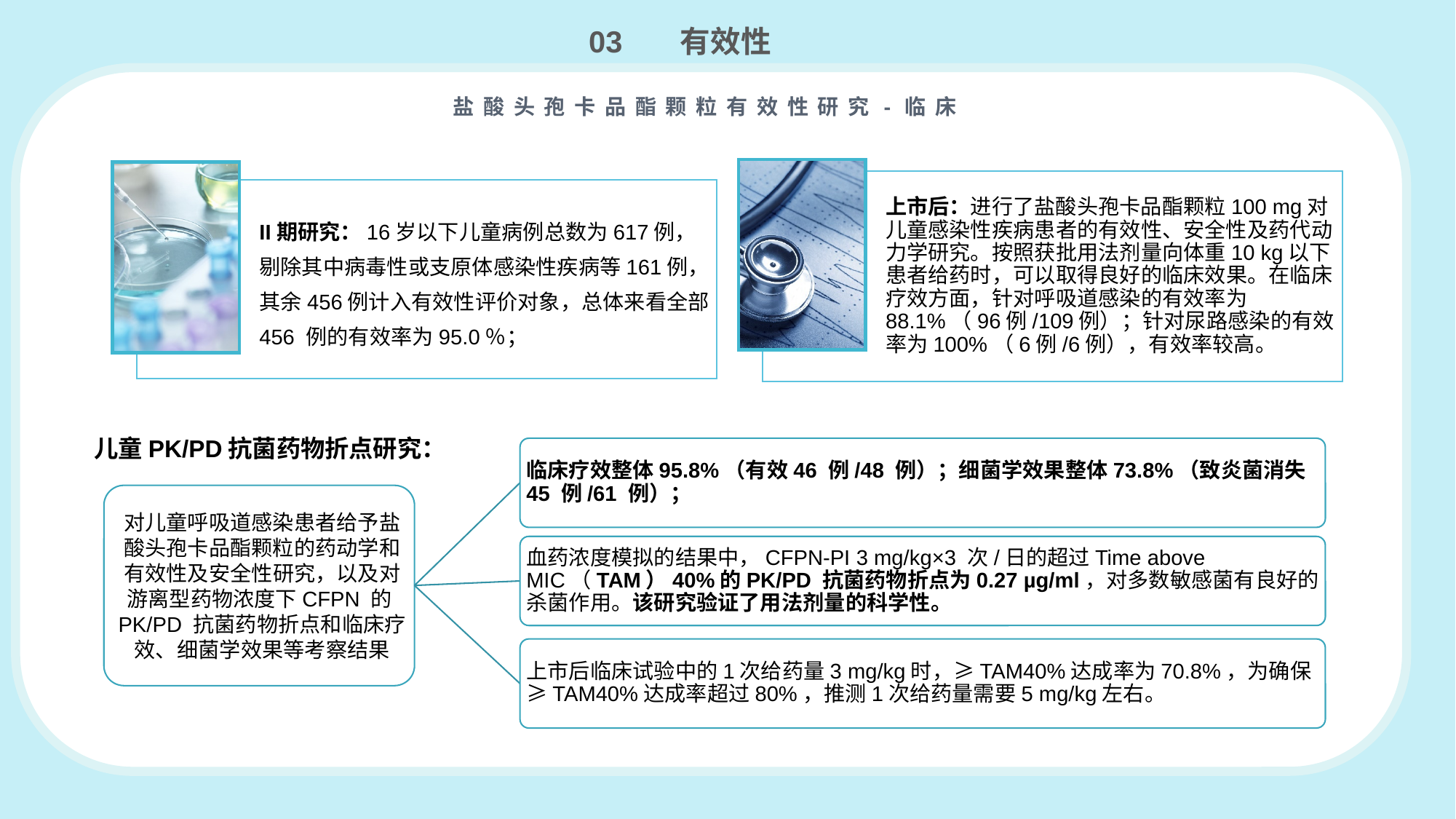

03      有效性

盐酸头孢卡品酯颗粒有效性研究-临床
II期研究：16岁以下儿童病例总数为617例，剔除其中病毒性或支原体感染性疾病等161例，其余456例计入有效性评价对象，总体来看全部456 例的有效率为95.0％；
上市后：进行了盐酸头孢卡品酯颗粒100 mg对儿童感染性疾病患者的有效性、安全性及药代动力学研究。按照获批用法剂量向体重10 kg以下患者给药时，可以取得良好的临床效果。在临床疗效方面，针对呼吸道感染的有效率为88.1%（96例/109例）；针对尿路感染的有效率为100%（6例/6例），有效率较高。
儿童PK/PD抗菌药物折点研究：
对儿童呼吸道感染患者给予盐酸头孢卡品酯颗粒的药动学和有效性及安全性研究，以及对游离型药物浓度下CFPN 的PK/PD 抗菌药物折点和临床疗效、细菌学效果等考察结果

临床疗效整体95.8%（有效46 例/48 例）；细菌学效果整体73.8%（致炎菌消失45 例/61 例）；

血药浓度模拟的结果中，CFPN-PI 3 mg/kg×3 次/日的超过Time above MIC（TAM）40%的PK/PD 抗菌药物折点为0.27 µg/ml，对多数敏感菌有良好的杀菌作用。该研究验证了用法剂量的科学性。

上市后临床试验中的1次给药量3 mg/kg时，≥TAM40%达成率为70.8%，为确保≥TAM40%达成率超过80%，推测1次给药量需要5 mg/kg左右。